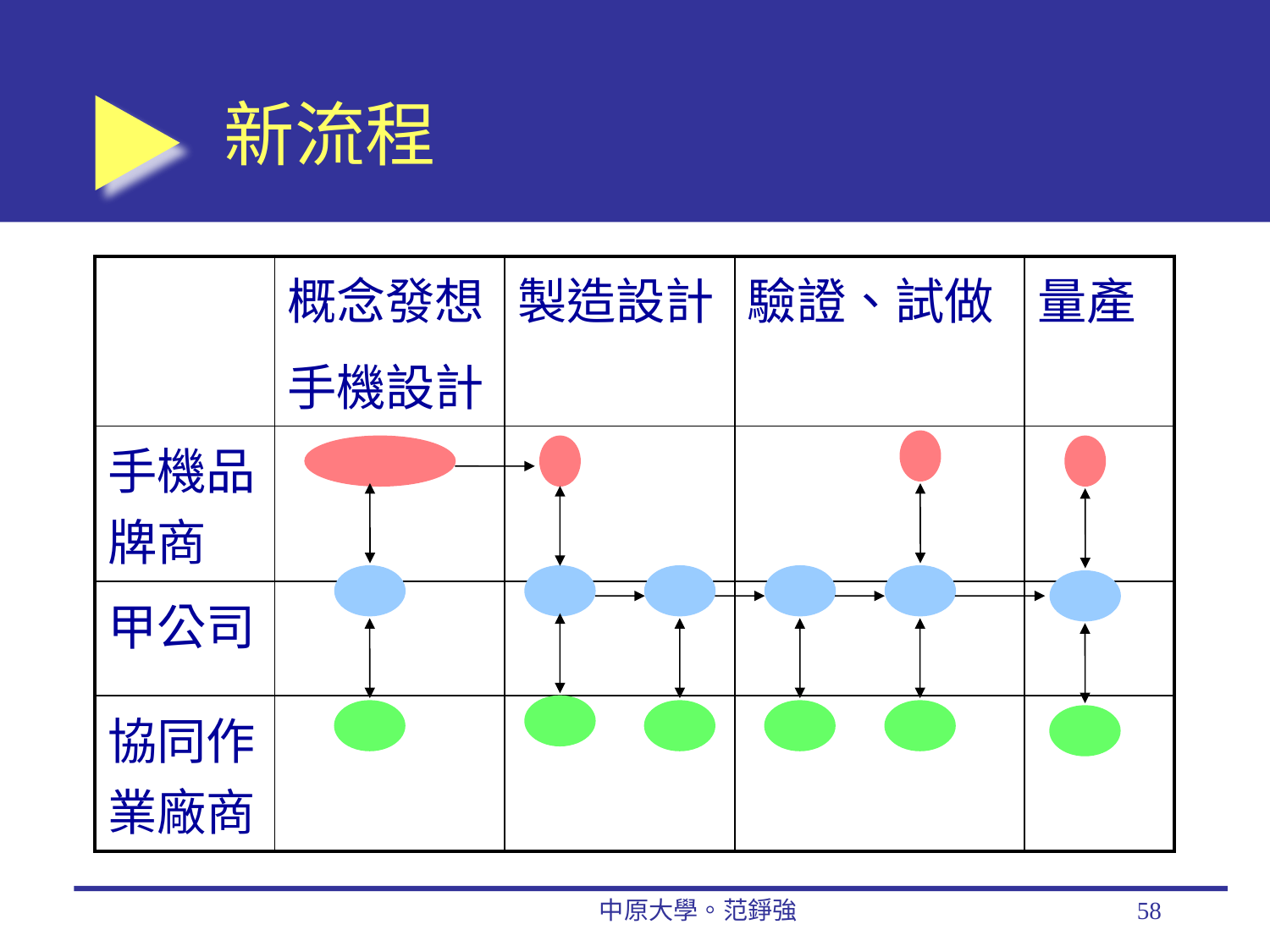

# 新流程
|  | 概念發想 手機設計 | 製造設計 | 驗證、試做 | 量產 |
| --- | --- | --- | --- | --- |
| 手機品牌商 |  |  |  |  |
| 甲公司 |  |  |  |  |
| 協同作業廠商 |  |  |  |  |

中原大學。范錚強
58